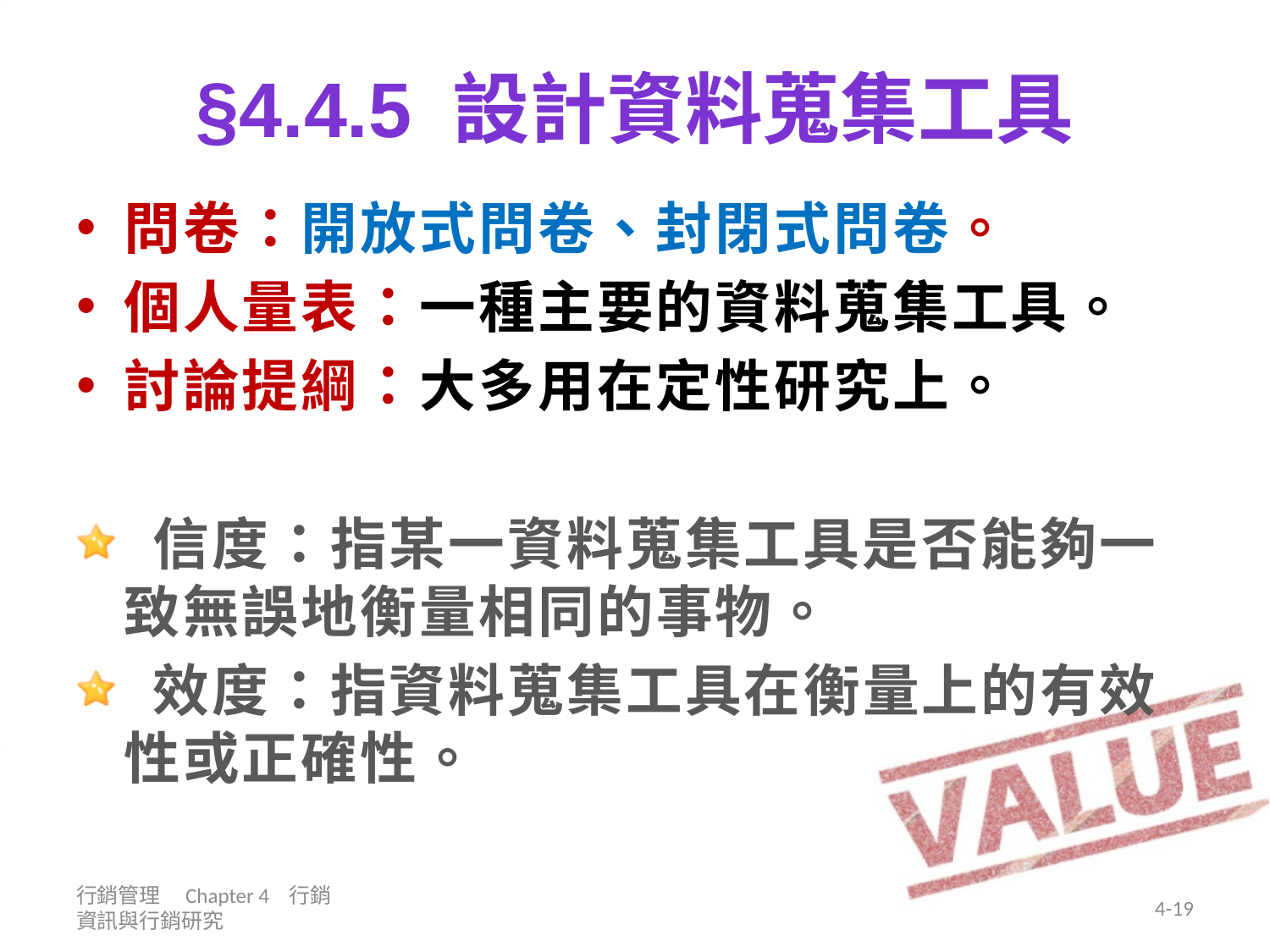

# §4.4.5 設計資料蒐集工具
問卷：開放式問卷、封閉式問卷。
個人量表：一種主要的資料蒐集工具。
討論提綱：大多用在定性研究上。

 信度：指某一資料蒐集工具是否能夠一致無誤地衡量相同的事物。
 效度：指資料蒐集工具在衡量上的有效性或正確性。
行銷管理   Chapter 4   行銷資訊與行銷研究
4-19